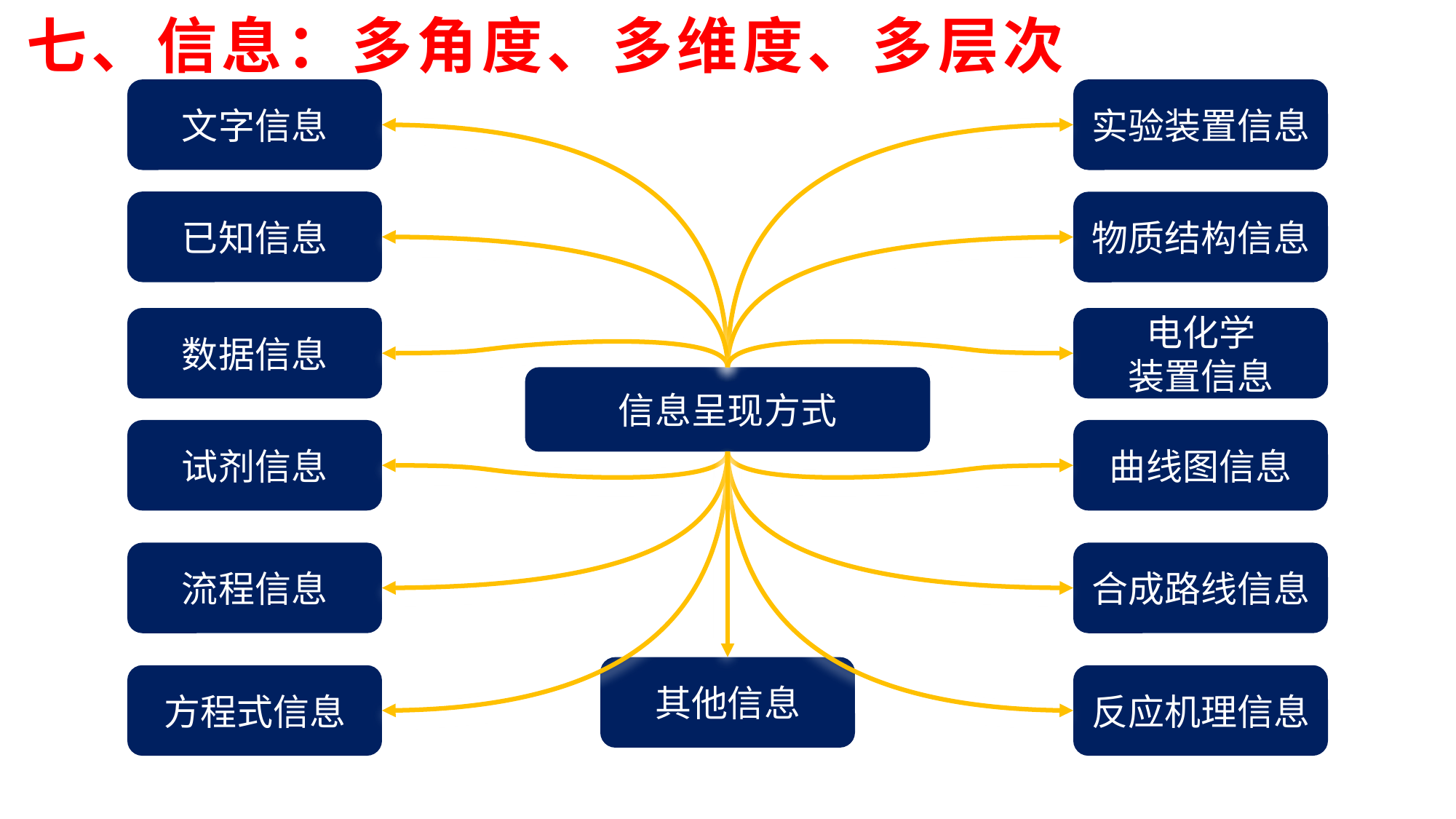

七、信息：多角度、多维度、多层次
文字信息
实验装置信息
已知信息
物质结构信息
数据信息
电化学
装置信息
信息呈现方式
试剂信息
曲线图信息
流程信息
合成路线信息
其他信息
方程式信息
反应机理信息